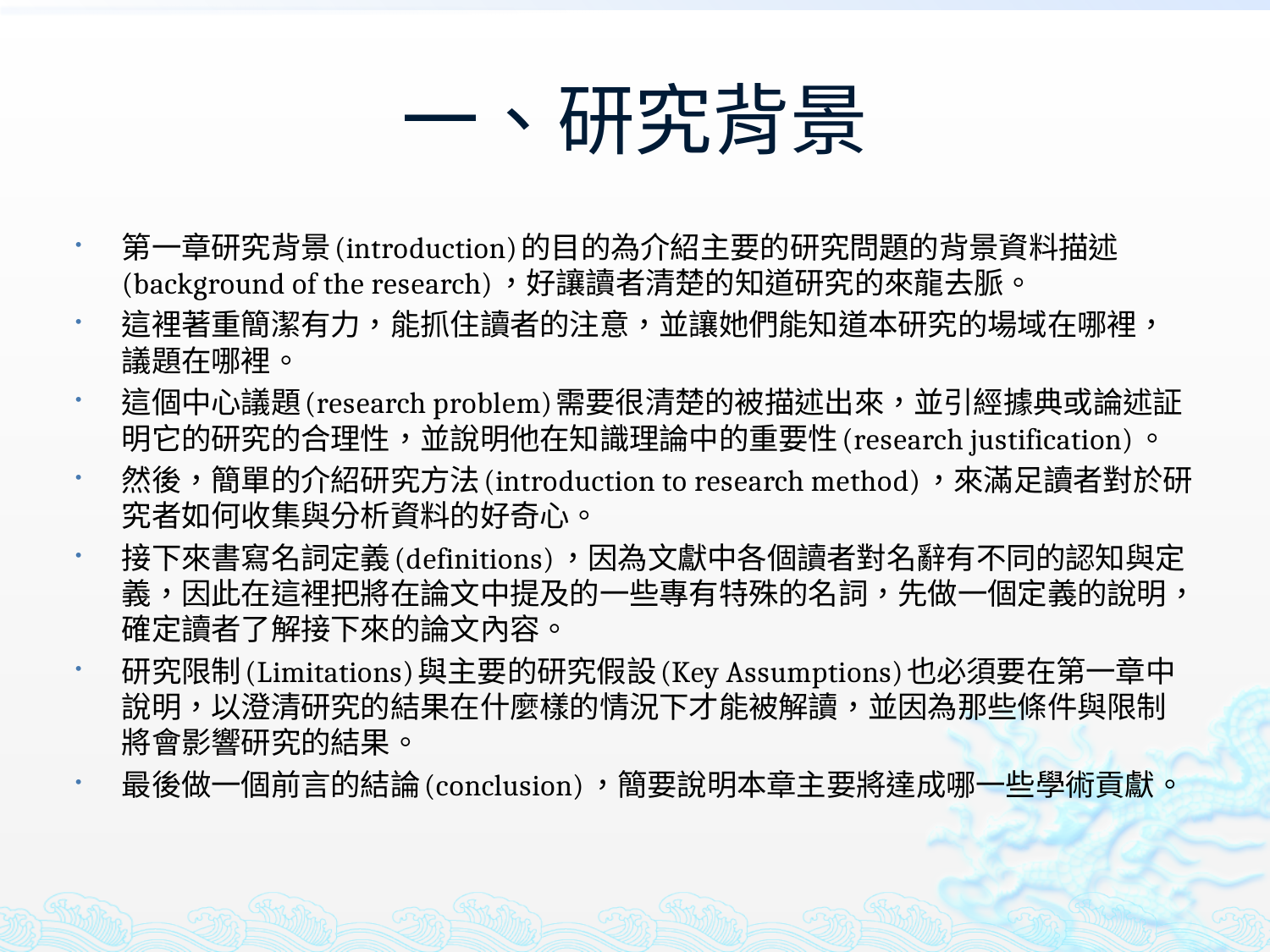

# 一、研究背景
第一章研究背景(introduction)的目的為介紹主要的研究問題的背景資料描述(background of the research)，好讓讀者清楚的知道研究的來龍去脈。
這裡著重簡潔有力，能抓住讀者的注意，並讓她們能知道本研究的場域在哪裡，議題在哪裡。
這個中心議題(research problem)需要很清楚的被描述出來，並引經據典或論述証明它的研究的合理性，並說明他在知識理論中的重要性(research justification)。
然後，簡單的介紹研究方法(introduction to research method)，來滿足讀者對於研究者如何收集與分析資料的好奇心。
接下來書寫名詞定義(definitions)，因為文獻中各個讀者對名辭有不同的認知與定義，因此在這裡把將在論文中提及的一些專有特殊的名詞，先做一個定義的說明，確定讀者了解接下來的論文內容。
研究限制(Limitations)與主要的研究假設(Key Assumptions)也必須要在第一章中說明，以澄清研究的結果在什麼樣的情況下才能被解讀，並因為那些條件與限制將會影響研究的結果。
最後做一個前言的結論(conclusion)，簡要說明本章主要將達成哪一些學術貢獻。